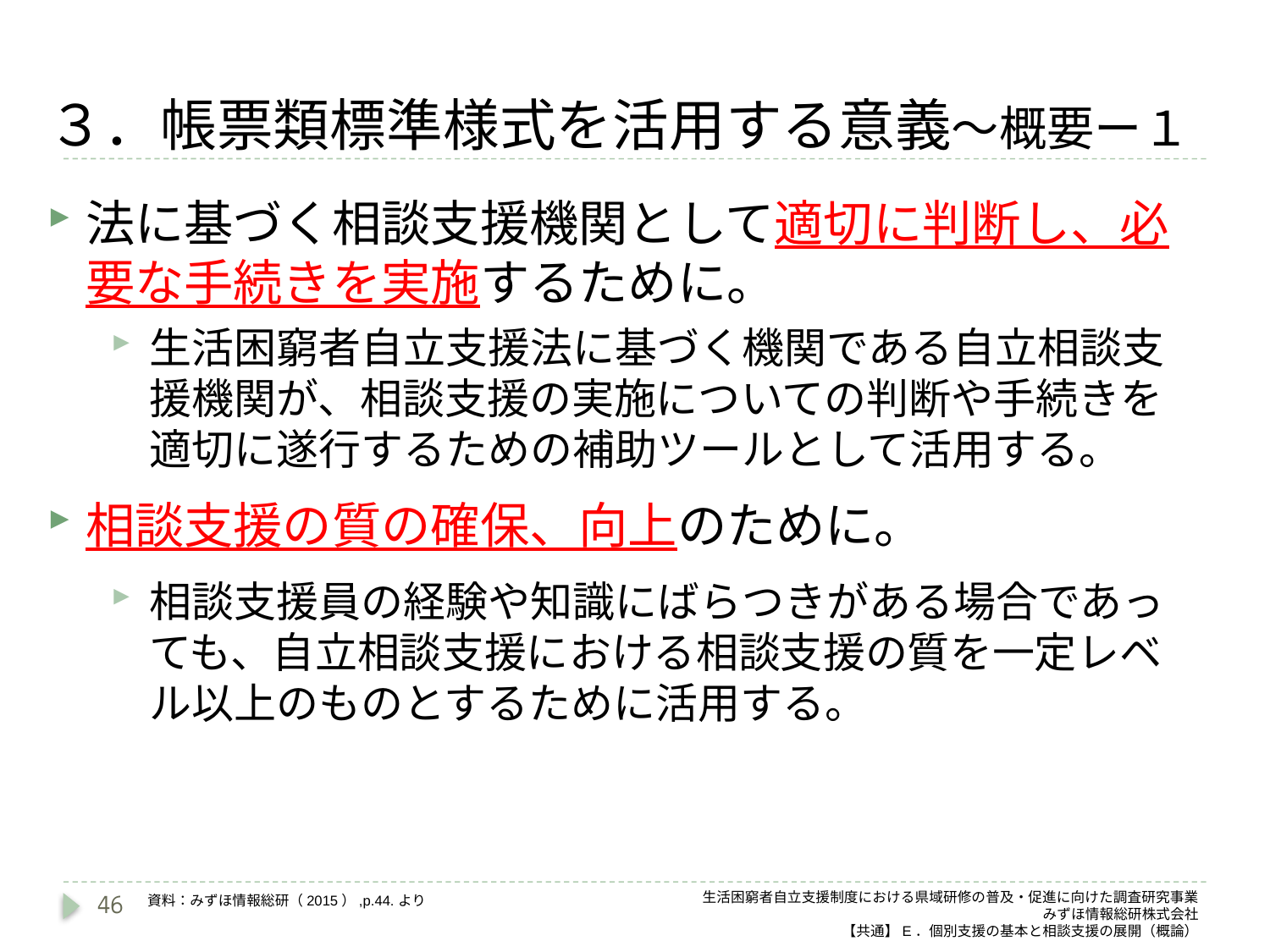

# ３．帳票類標準様式を活用する意義～概要ー１
法に基づく相談支援機関として適切に判断し、必要な手続きを実施するために。
生活困窮者自立支援法に基づく機関である自立相談支援機関が、相談支援の実施についての判断や手続きを適切に遂行するための補助ツールとして活用する。
相談支援の質の確保、向上のために。
相談支援員の経験や知識にばらつきがある場合であっても、自立相談支援における相談支援の質を一定レベル以上のものとするために活用する。

46
生活困窮者自立支援制度における県域研修の普及・促進に向けた調査研究事業
みずほ情報総研株式会社
【共通】E．個別支援の基本と相談支援の展開（概論）
資料：みずほ情報総研（2015）,p.44.より